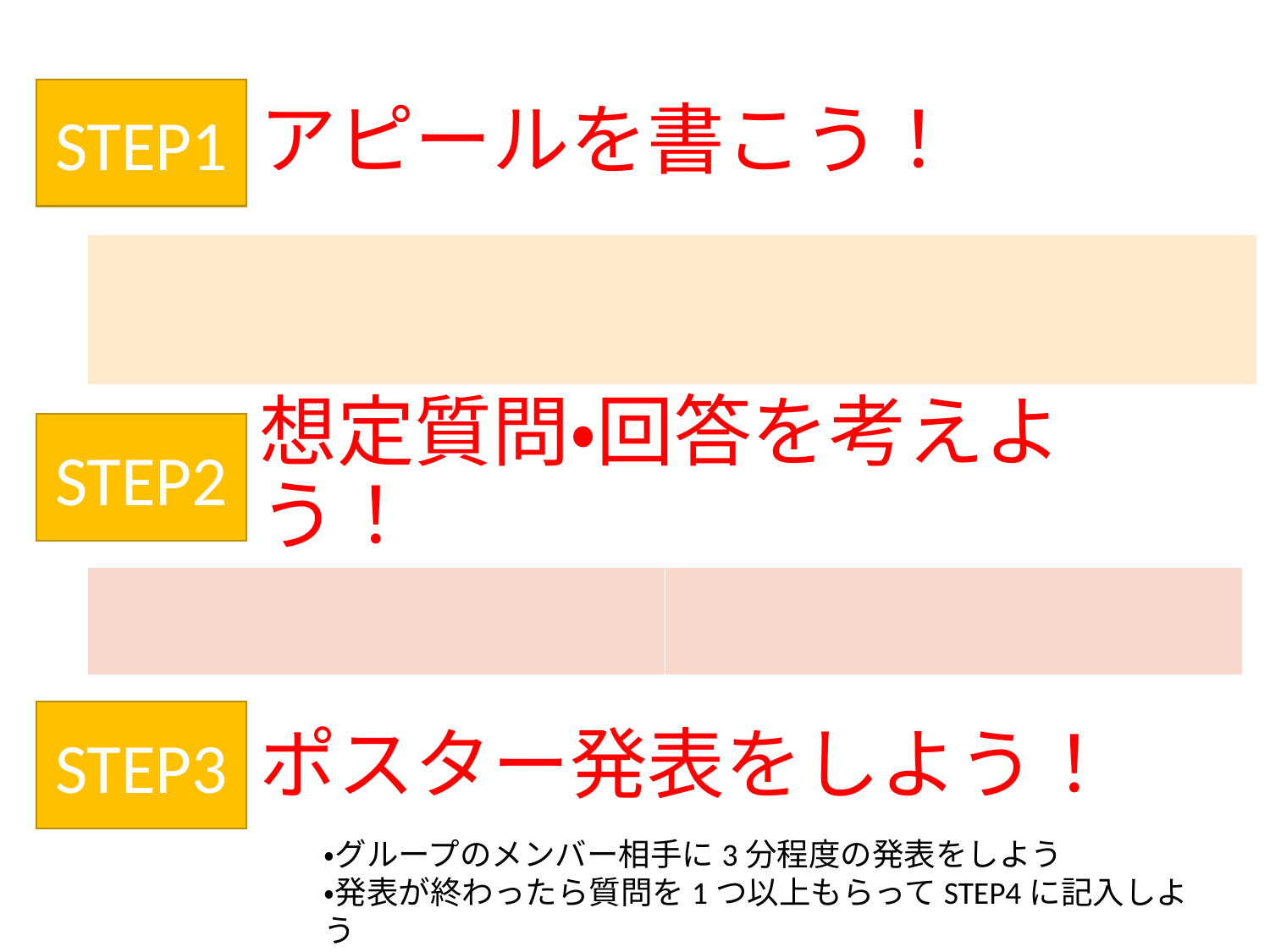

# アピールを書こう！
STEP1
|  |
| --- |
想定質問・回答を考えよう！
STEP2
|  |  |
| --- | --- |
ポスター発表をしよう！
STEP3
・グループのメンバー相手に3分程度の発表をしよう
・発表が終わったら質問を1つ以上もらってSTEP4に記入しよう